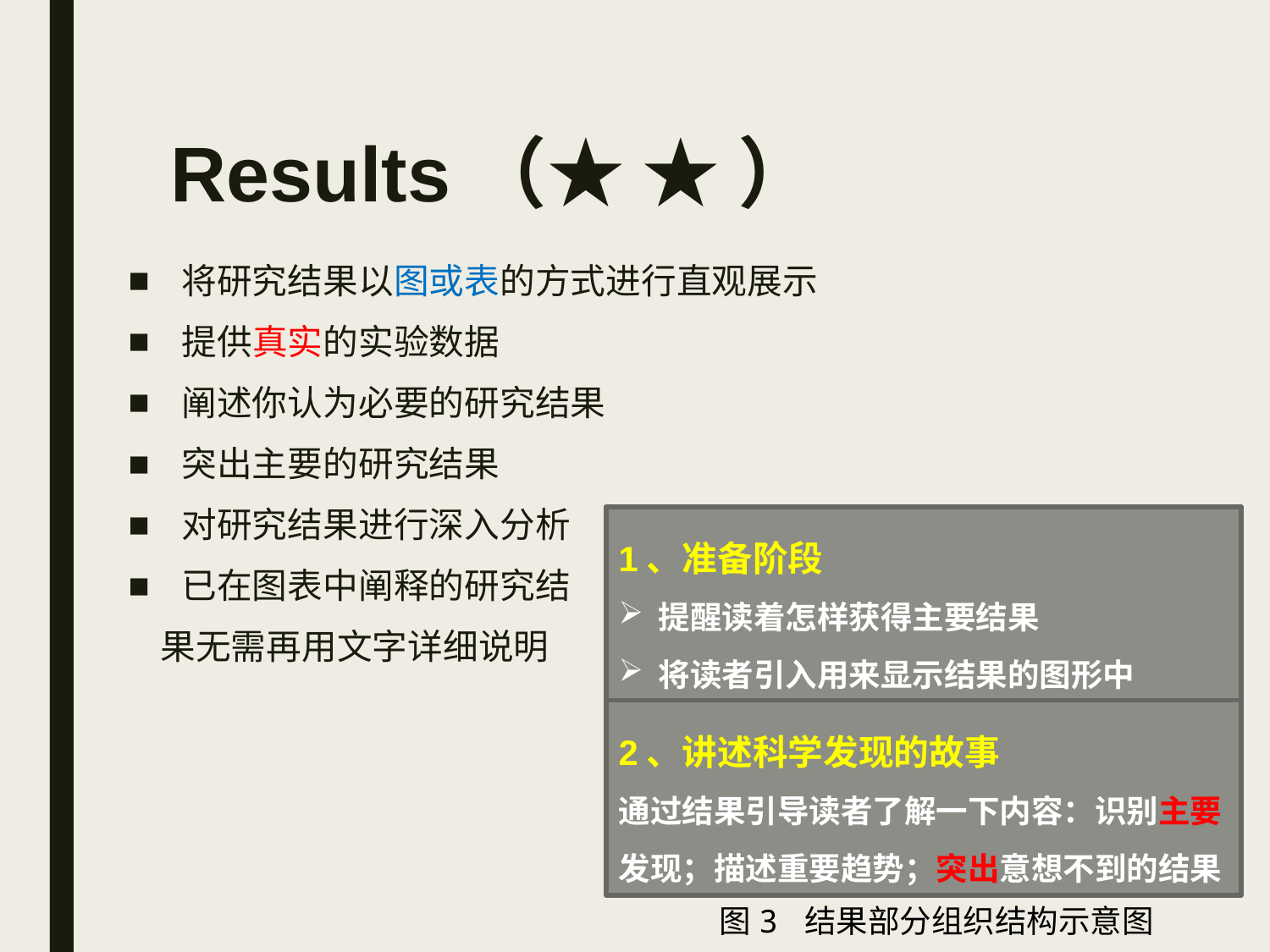

# Results（★ ★ ）
将研究结果以图或表的方式进行直观展示
提供真实的实验数据
阐述你认为必要的研究结果
突出主要的研究结果
对研究结果进行深入分析
已在图表中阐释的研究结
   果无需再用文字详细说明
1、准备阶段
提醒读着怎样获得主要结果
将读者引入用来显示结果的图形中
2、讲述科学发现的故事
通过结果引导读者了解一下内容：识别主要发现；描述重要趋势；突出意想不到的结果
图3 结果部分组织结构示意图